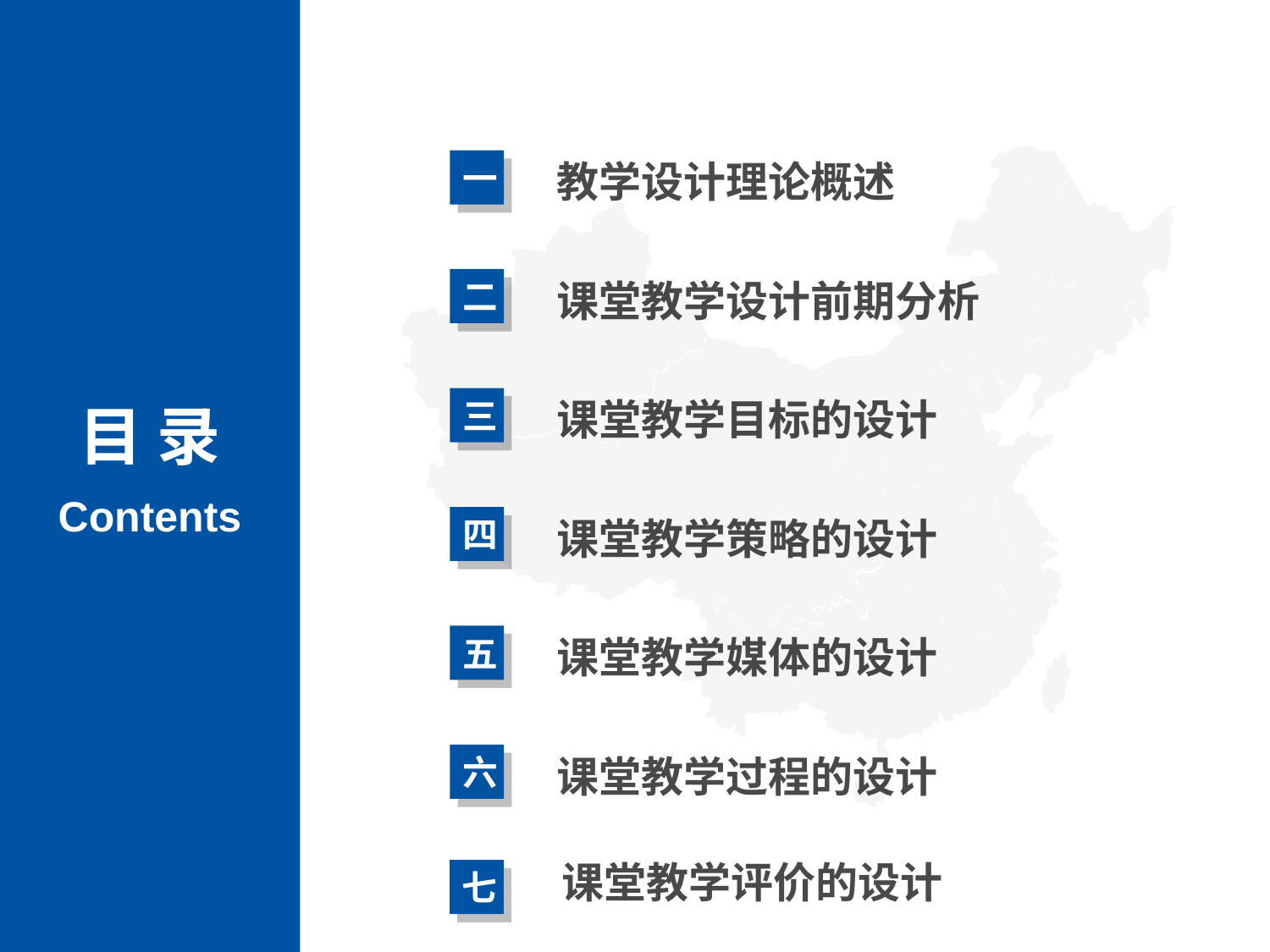

教学设计理论概述
一

课堂教学设计前期分析
二

课堂教学目标的设计
三

目 录
Contents
课堂教学策略的设计
四

课堂教学媒体的设计
五

课堂教学过程的设计
六

课堂教学评价的设计
七